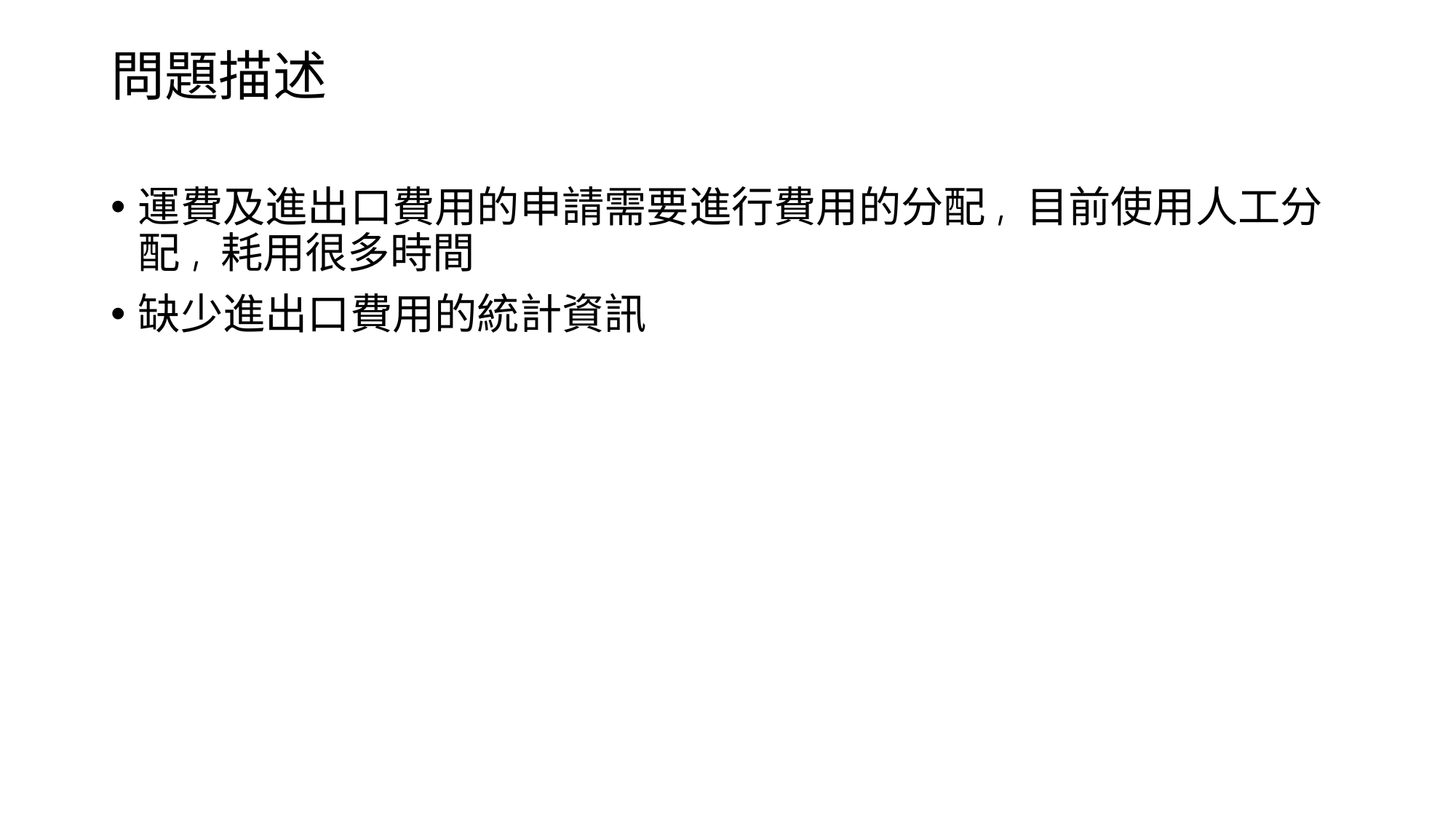

# 問題描述
運費及進出口費用的申請需要進行費用的分配, 目前使用人工分配, 耗用很多時間
缺少進出口費用的統計資訊